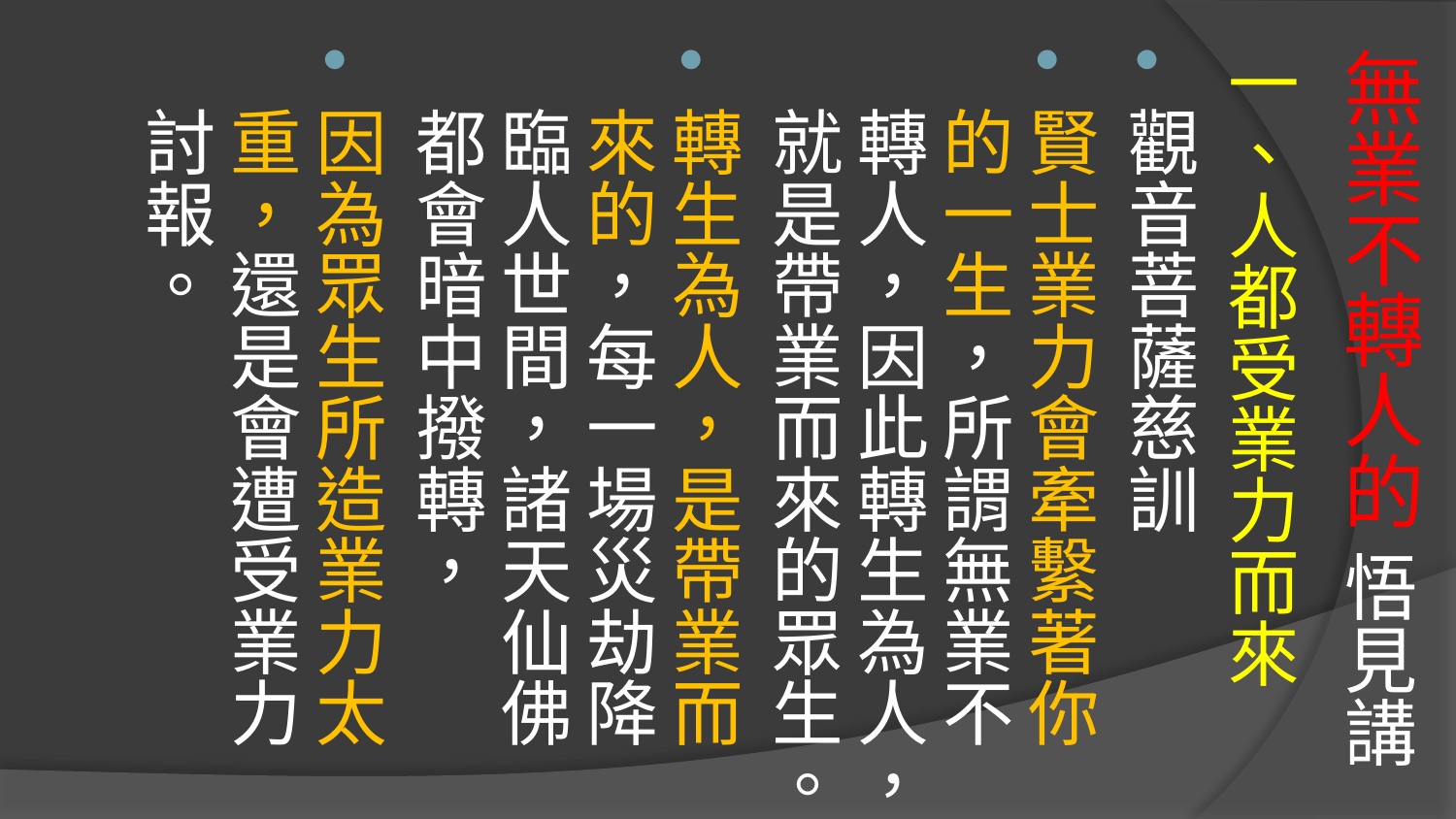

# 無業不轉人的 悟見講
一、人都受業力而來
觀音菩薩慈訓
賢士業力會牽繫著你的一生，所謂無業不轉人，因此轉生為人，就是帶業而來的眾生。
轉生為人，是帶業而來的，每一場災劫降臨人世間，諸天仙佛都會暗中撥轉，
因為眾生所造業力太重，還是會遭受業力討報。